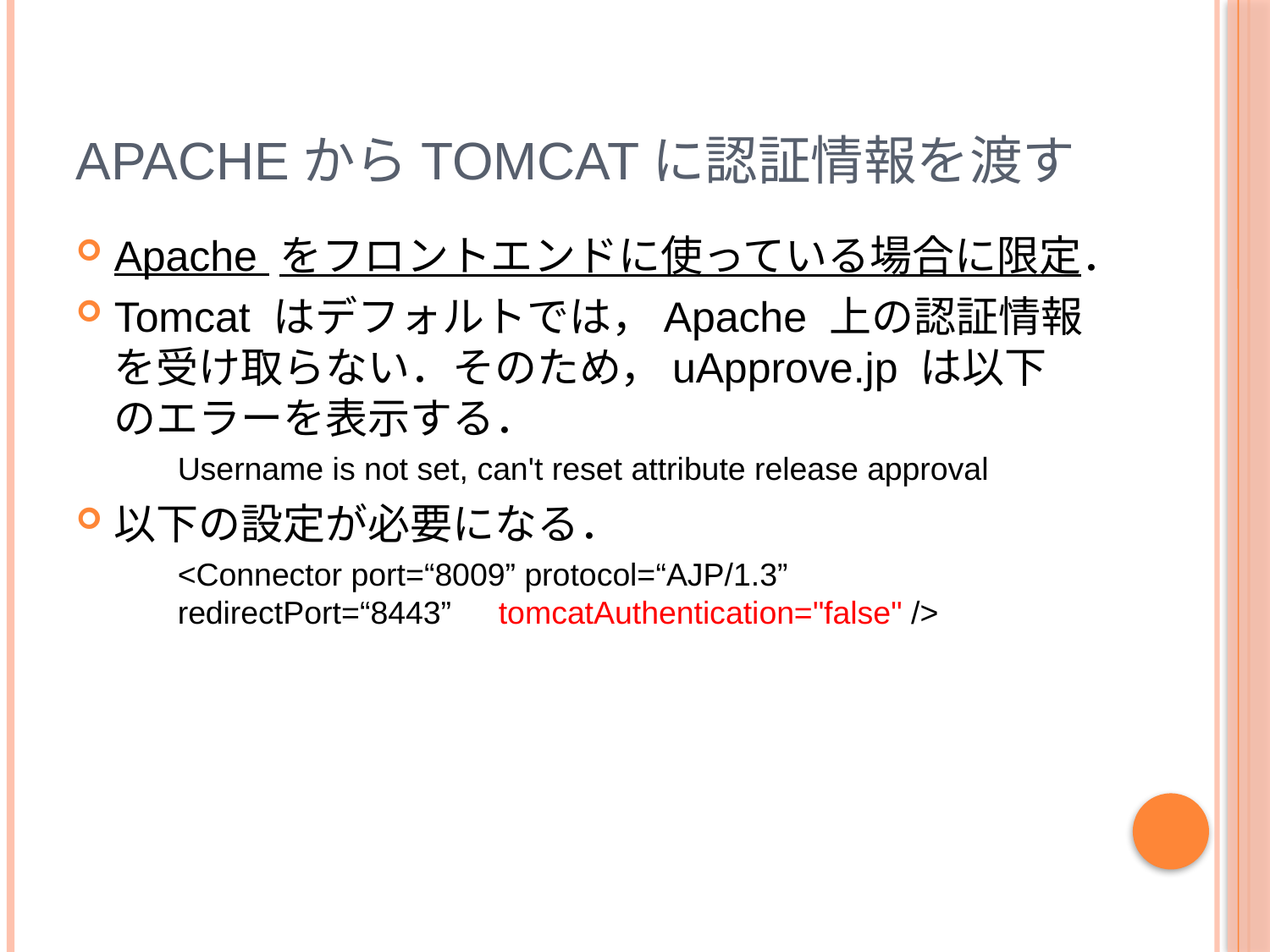

# ApacheからTomcatに認証情報を渡す
Apache をフロントエンドに使っている場合に限定．
Tomcat はデフォルトでは，Apache 上の認証情報を受け取らない．そのため，uApprove.jp は以下のエラーを表示する．
Username is not set, can't reset attribute release approval
以下の設定が必要になる．
<Connector port=“8009” protocol=“AJP/1.3” redirectPort=“8443”　tomcatAuthentication="false" />